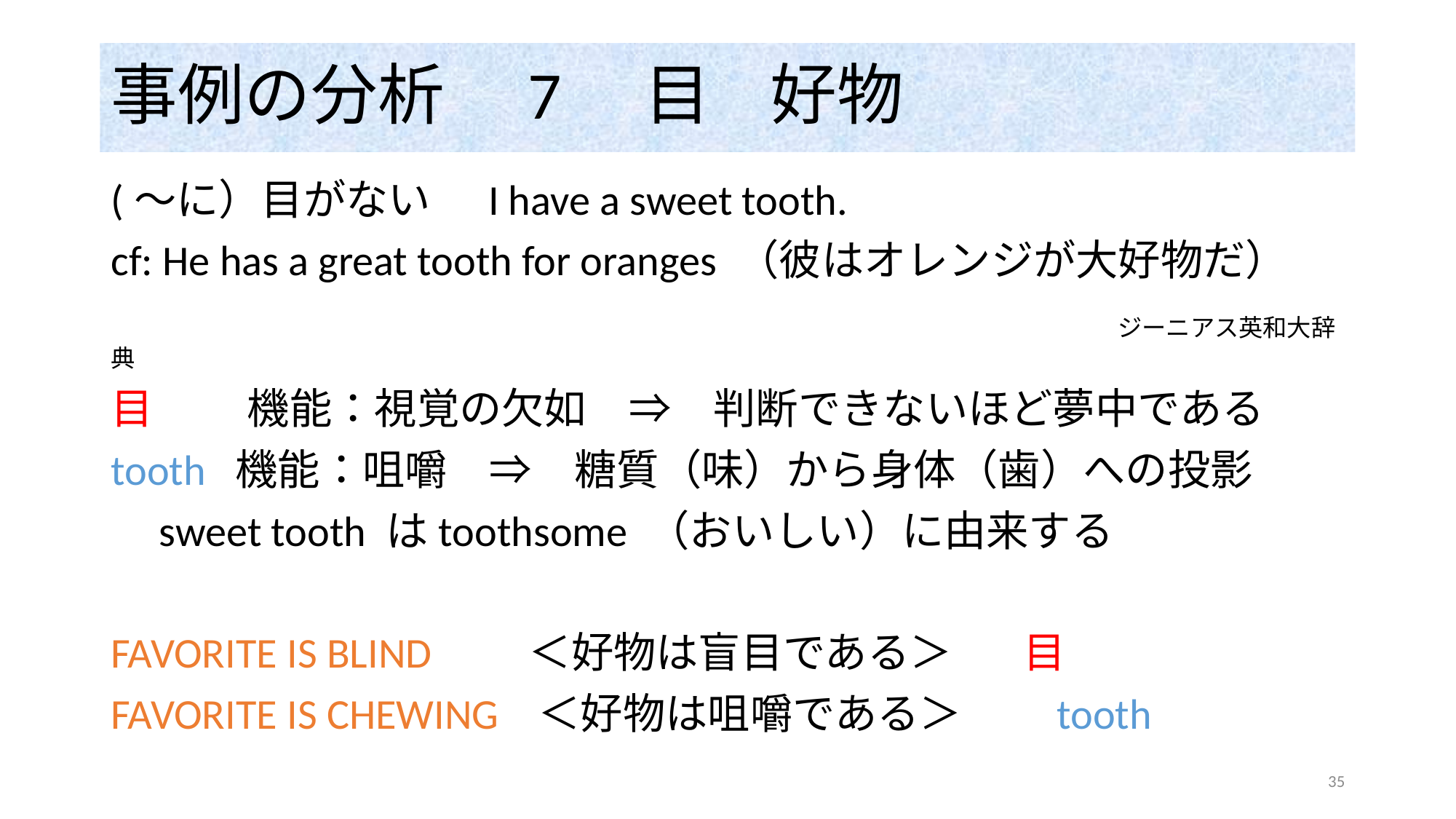

# 事例の分析　7　目    好物
(～に）目がない     I have a sweet tooth.
cf: He has a great tooth for oranges （彼はオレンジが大好物だ）
                                                                          　　　　　　　ジーニアス英和大辞典
目　　 機能：視覚の欠如　⇒　判断できないほど夢中である
tooth  機能：咀嚼　⇒　糖質（味）から身体（歯）への投影
     sweet tooth はtoothsome （おいしい）に由来する

FAVORITE IS BLIND         ＜好物は盲目である＞   　目
FAVORITE IS CHEWING   ＜好物は咀嚼である＞　　tooth

35